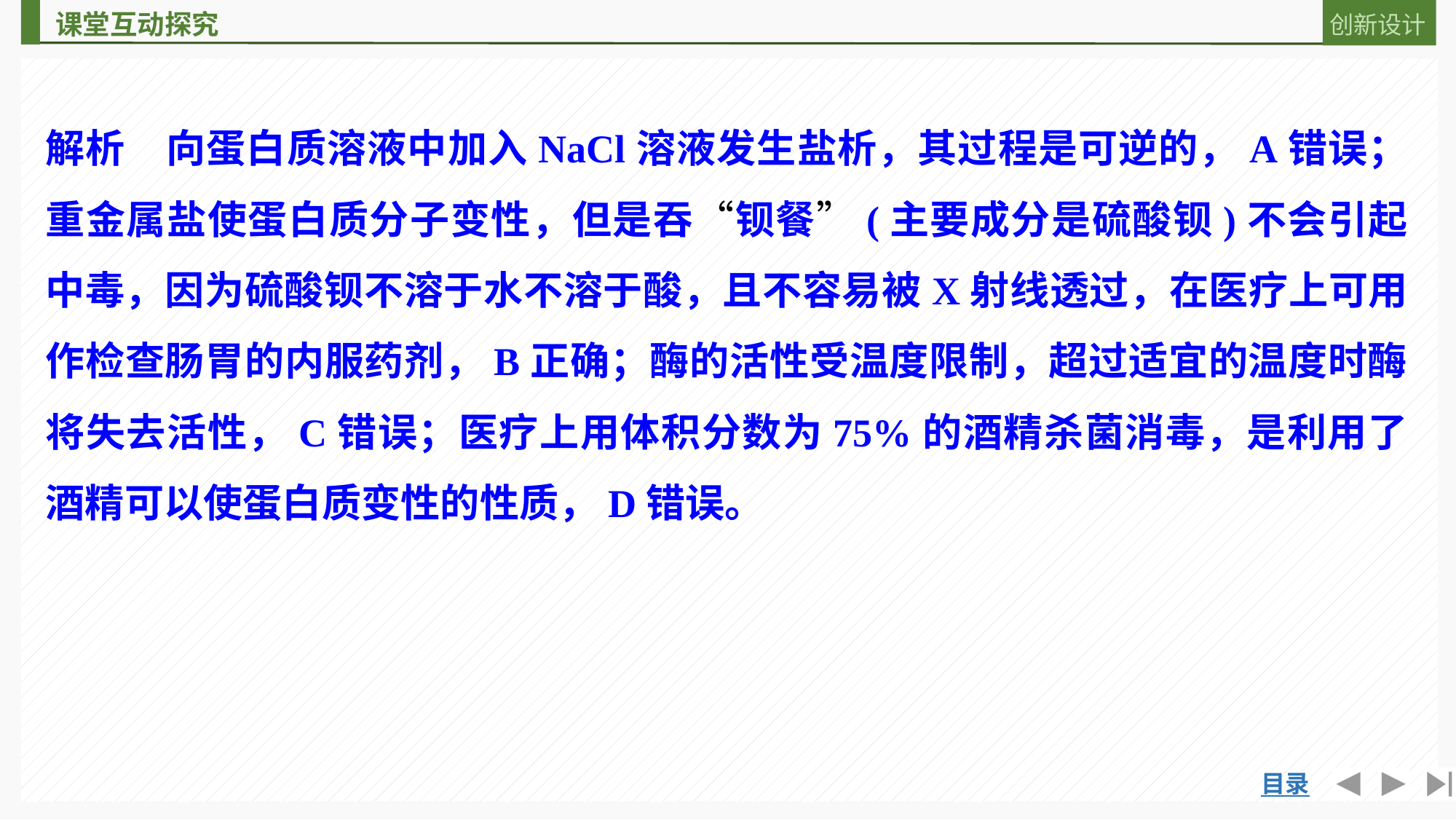

解析　向蛋白质溶液中加入NaCl溶液发生盐析，其过程是可逆的，A错误；重金属盐使蛋白质分子变性，但是吞“钡餐”(主要成分是硫酸钡)不会引起中毒，因为硫酸钡不溶于水不溶于酸，且不容易被X射线透过，在医疗上可用作检查肠胃的内服药剂，B正确；酶的活性受温度限制，超过适宜的温度时酶将失去活性，C错误；医疗上用体积分数为75%的酒精杀菌消毒，是利用了酒精可以使蛋白质变性的性质，D错误。